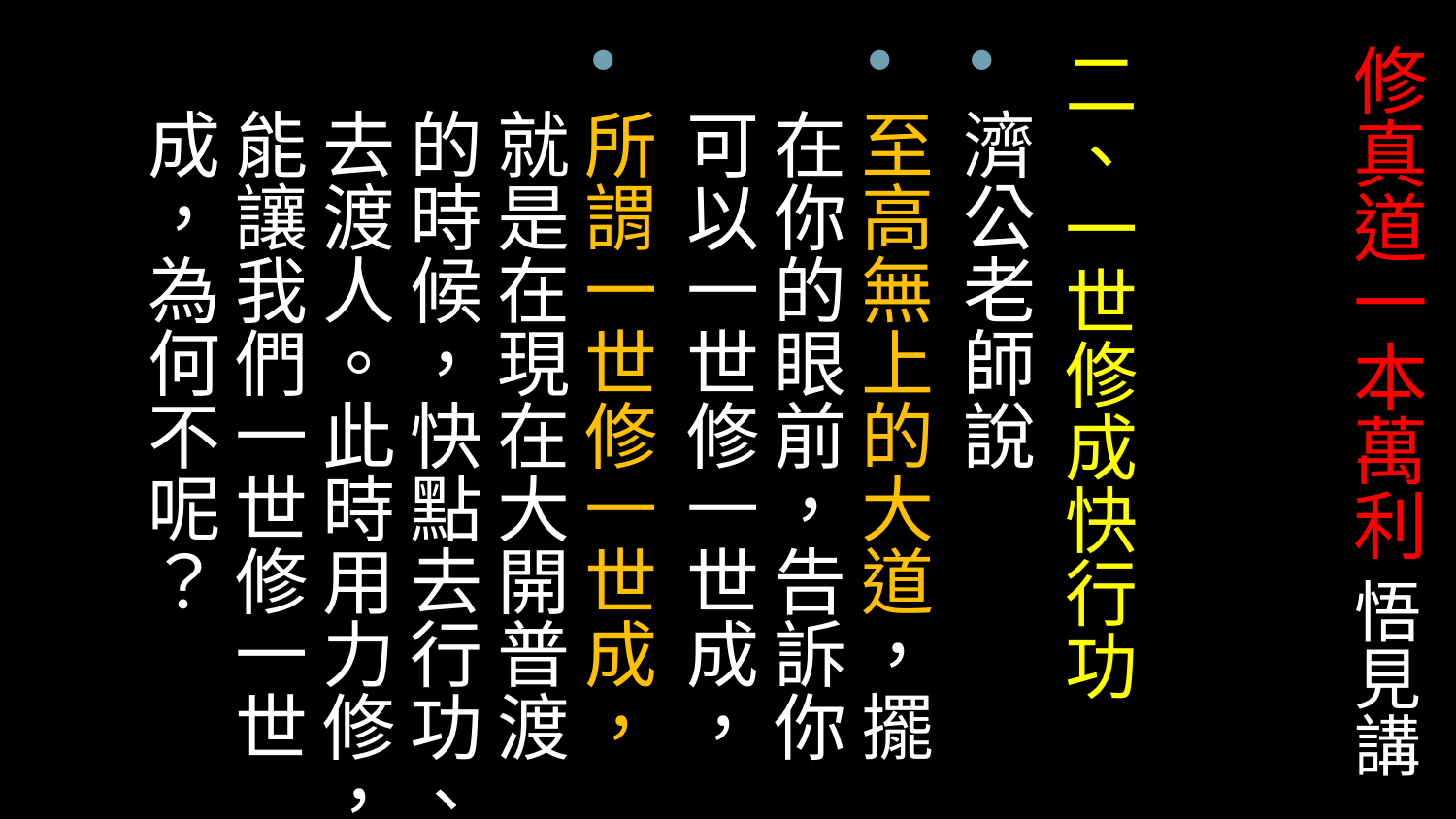

二、一世修成快行功
濟公老師說
至高無上的大道，擺在你的眼前，告訴你可以一世修一世成，
所謂一世修一世成，就是在現在大開普渡的時候，快點去行功、去渡人。此時用力修，能讓我們一世修一世成，為何不呢？

# 修真道一本萬利 悟見講